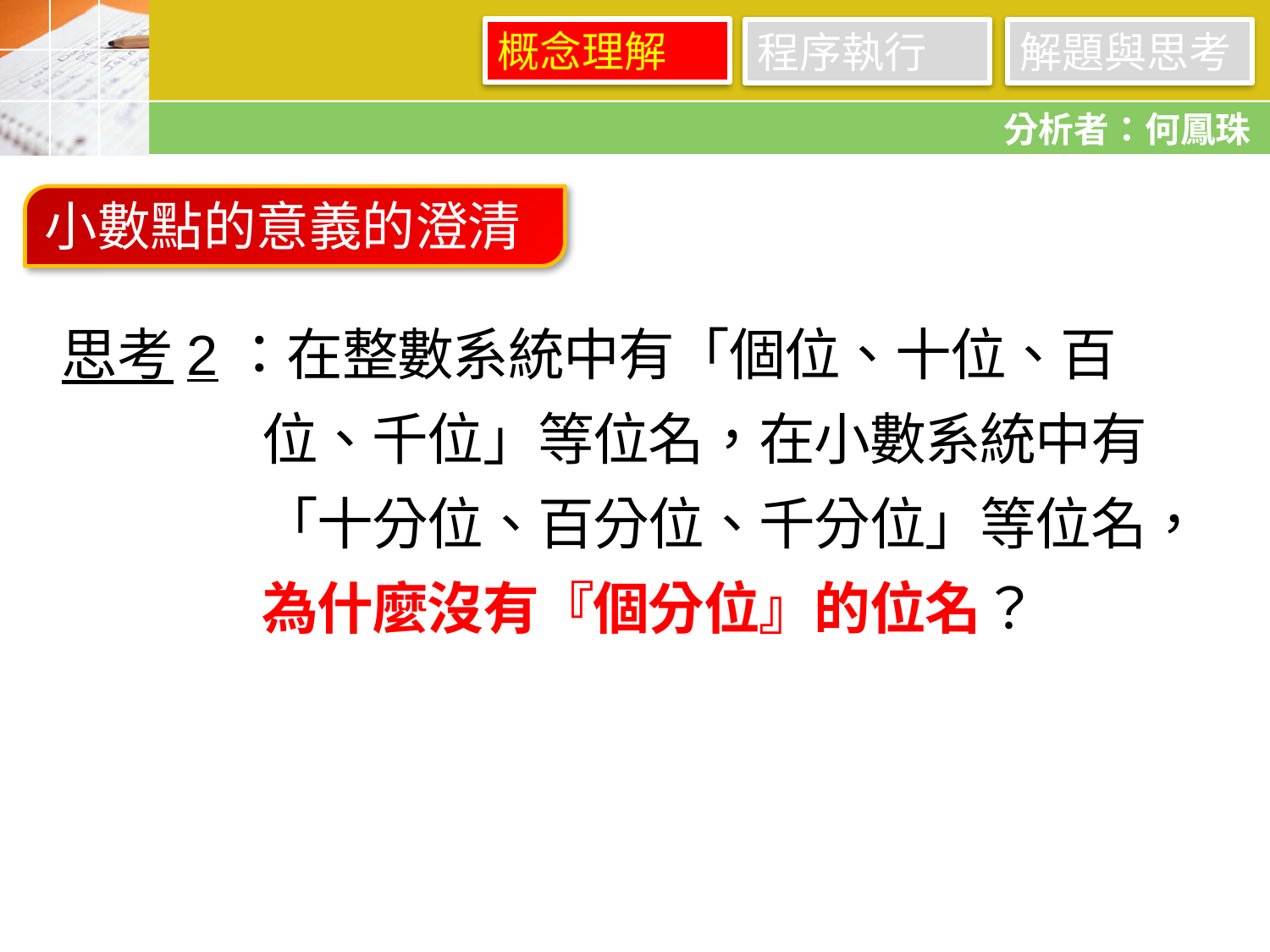

概念理解
程序執行
解題與思考
分析者：何鳳珠
小數點的意義的澄清
思考2：在整數系統中有「個位、十位、百位、千位」等位名，在小數系統中有「十分位、百分位、千分位」等位名，為什麼沒有『個分位』的位名？